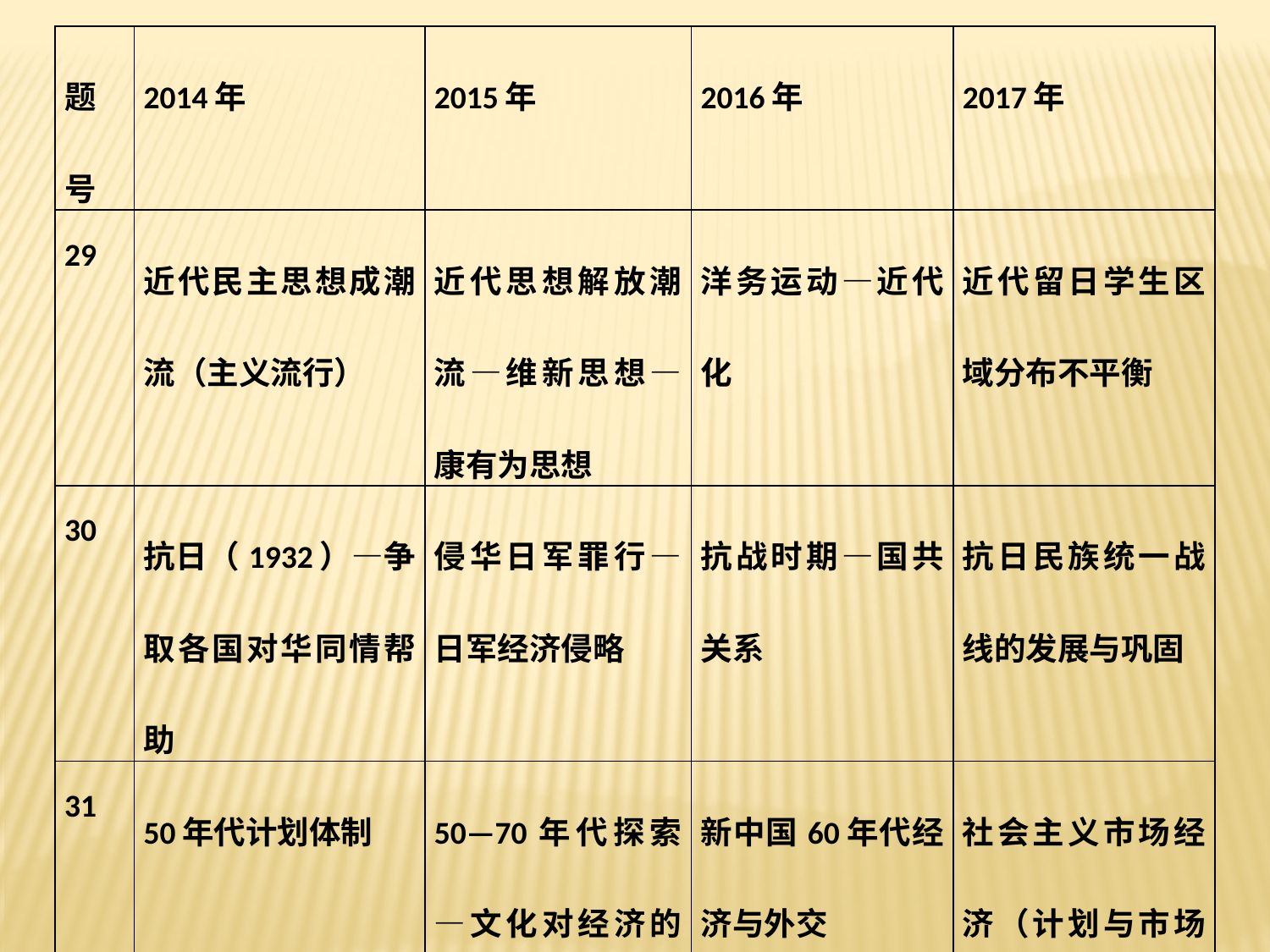

| 题号 | 2014年 | 2015年 | 2016年 | 2017年 |
| --- | --- | --- | --- | --- |
| 29 | 近代民主思想成潮流（主义流行） | 近代思想解放潮流—维新思想—康有为思想 | 洋务运动—近代化 | 近代留日学生区域分布不平衡 |
| 30 | 抗日（1932）—争取各国对华同情帮助 | 侵华日军罪行—日军经济侵略 | 抗战时期—国共关系 | 抗日民族统一战线的发展与巩固 |
| 31 | 50年代计划体制 | 50—70年代探索—文化对经济的适应与调整 | 新中国60年代经济与外交 | 社会主义市场经济（计划与市场相结合） |